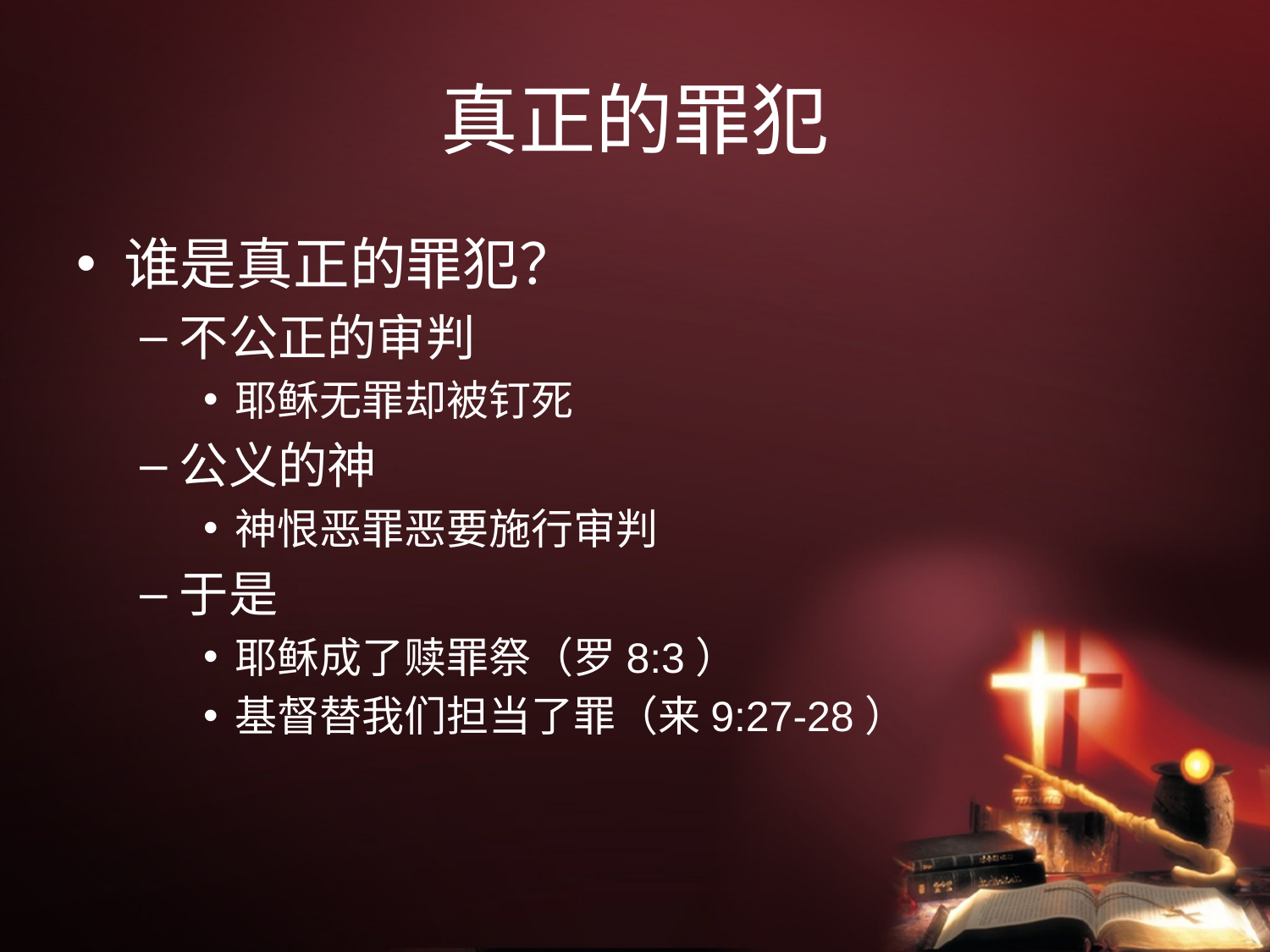

# 真正的罪犯
谁是真正的罪犯？
不公正的审判
耶稣无罪却被钉死
公义的神
神恨恶罪恶要施行审判
于是
耶稣成了赎罪祭（罗8:3）
基督替我们担当了罪（来9:27-28）